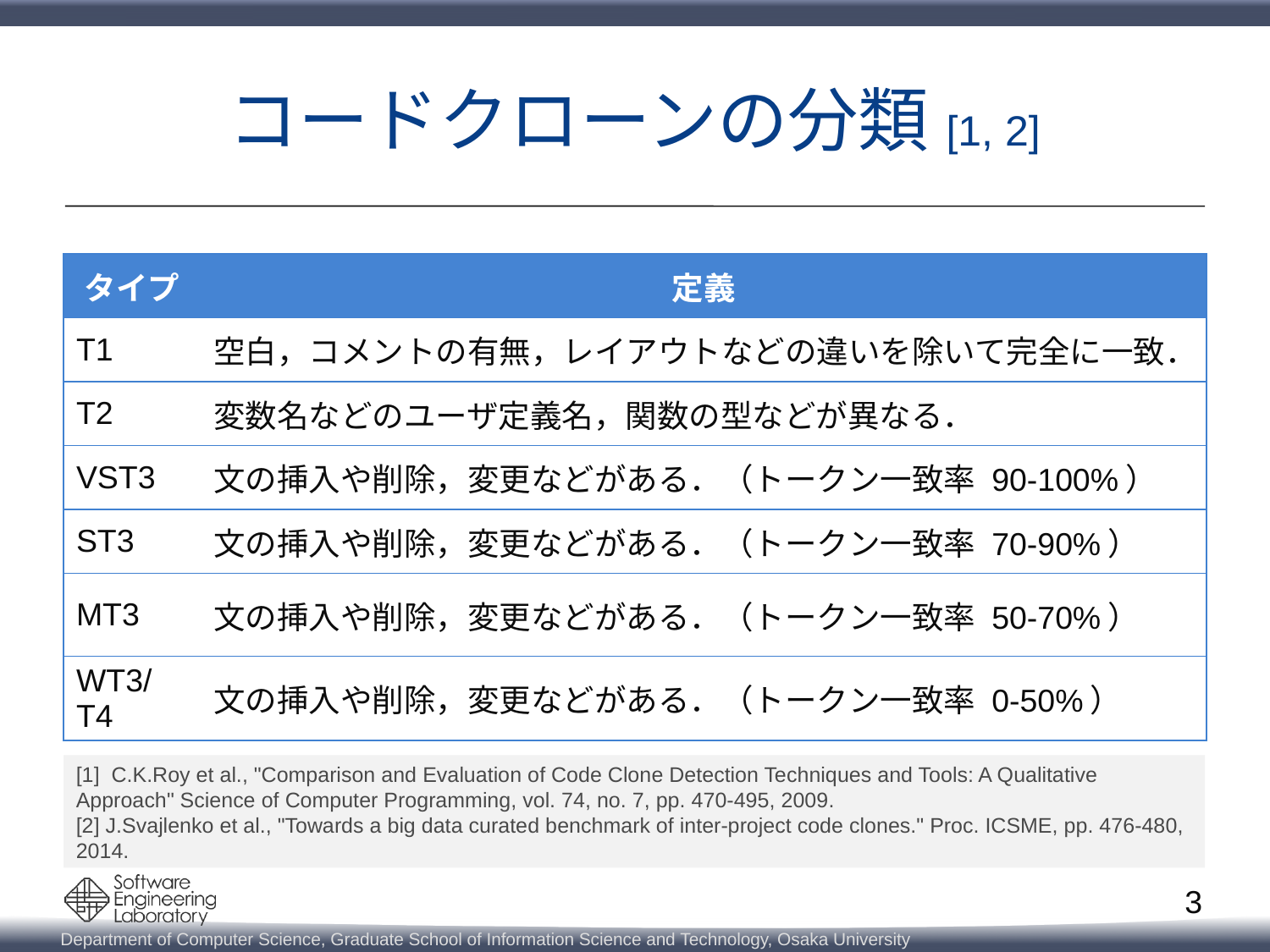

# コードクローンの分類[1, 2]
| タイプ | 定義 |
| --- | --- |
| T1 | 空白，コメントの有無，レイアウトなどの違いを除いて完全に一致． |
| T2 | 変数名などのユーザ定義名，関数の型などが異なる． |
| VST3 | 文の挿入や削除，変更などがある．（トークン一致率 90-100%） |
| ST3 | 文の挿入や削除，変更などがある．（トークン一致率 70-90%） |
| MT3 | 文の挿入や削除，変更などがある．（トークン一致率 50-70%） |
| WT3/T4 | 文の挿入や削除，変更などがある．（トークン一致率 0-50%） |
[1]  C.K.Roy et al., "Comparison and Evaluation of Code Clone Detection Techniques and Tools: A Qualitative Approach" Science of Computer Programming, vol. 74, no. 7, pp. 470-495, 2009.
[2] J.Svajlenko et al., "Towards a big data curated benchmark of inter-project code clones." Proc. ICSME, pp. 476-480, 2014.

3